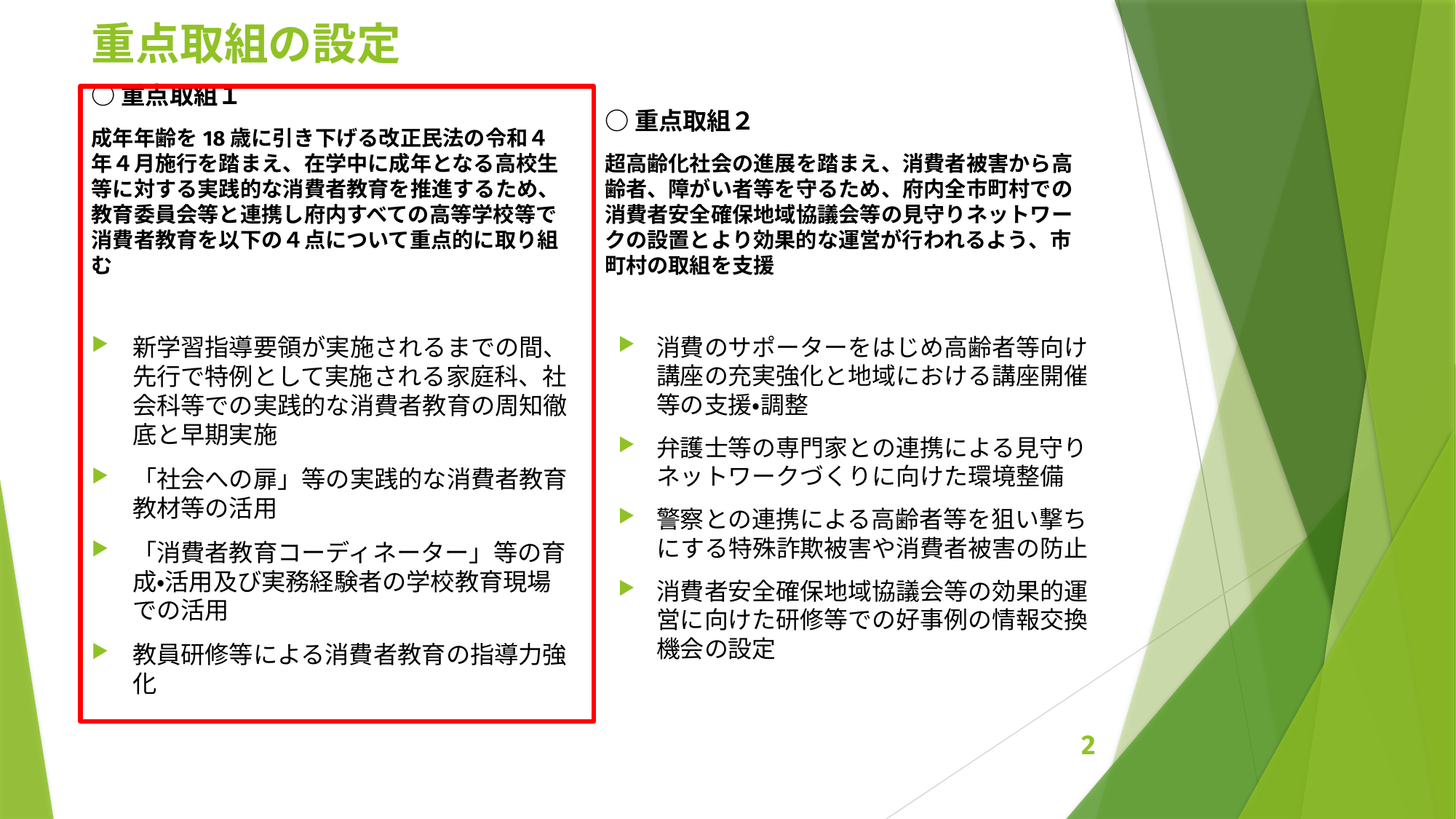

# 重点取組の設定
○重点取組２
超高齢化社会の進展を踏まえ、消費者被害から高齢者、障がい者等を守るため、府内全市町村での消費者安全確保地域協議会等の見守りネットワークの設置とより効果的な運営が行われるよう、市町村の取組を支援

○重点取組１
成年年齢を18歳に引き下げる改正民法の令和４年４月施行を踏まえ、在学中に成年となる高校生等に対する実践的な消費者教育を推進するため、教育委員会等と連携し府内すべての高等学校等で消費者教育を以下の４点について重点的に取り組む
新学習指導要領が実施されるまでの間、先行で特例として実施される家庭科、社会科等での実践的な消費者教育の周知徹底と早期実施
「社会への扉」等の実践的な消費者教育教材等の活用
「消費者教育コーディネーター」等の育成・活用及び実務経験者の学校教育現場での活用
教員研修等による消費者教育の指導力強化

消費のサポーターをはじめ高齢者等向け講座の充実強化と地域における講座開催等の支援・調整
弁護士等の専門家との連携による見守りネットワークづくりに向けた環境整備
警察との連携による高齢者等を狙い撃ちにする特殊詐欺被害や消費者被害の防止
消費者安全確保地域協議会等の効果的運営に向けた研修等での好事例の情報交換機会の設定

2